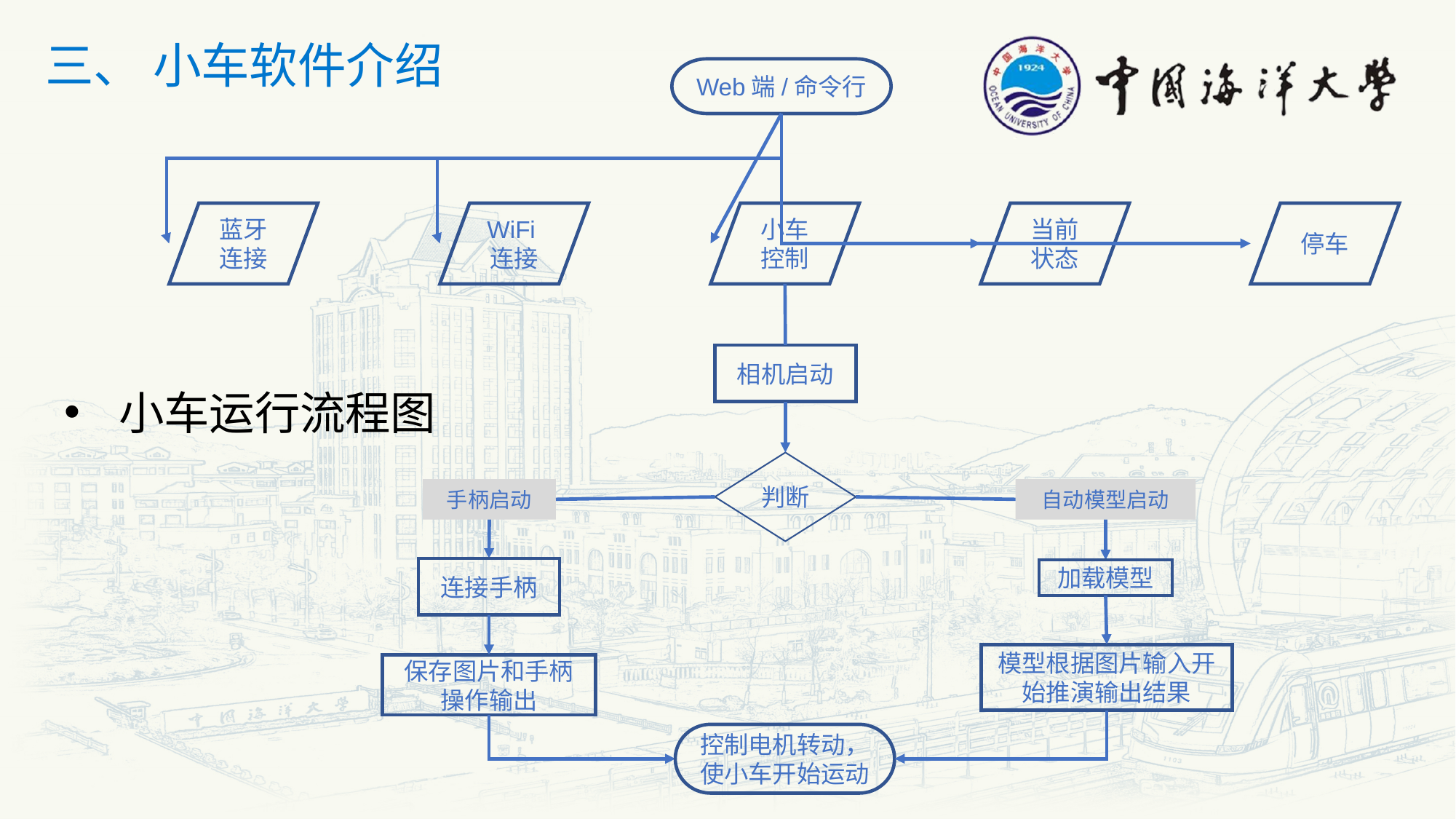

三、 小车软件介绍
Web端/命令行
蓝牙连接
WiFi连接
小车控制
当前状态
停车
相机启动
小车运行流程图
判断
手柄启动
自动模型启动
连接手柄
加载模型
模型根据图片输入开始推演输出结果
保存图片和手柄操作输出
控制电机转动，使小车开始运动